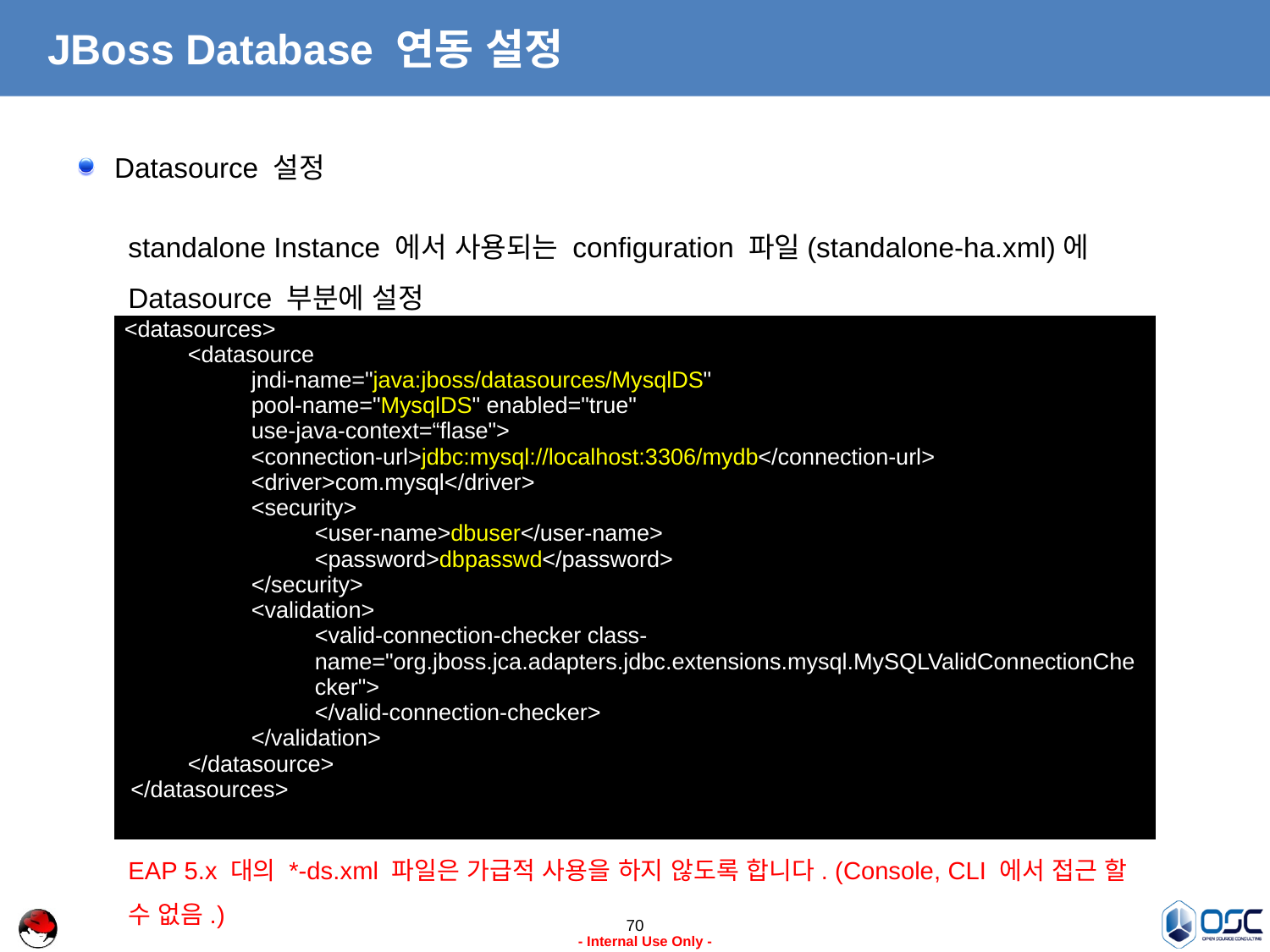

# JBoss Database 연동 설정
Datasource 설정
standalone Instance 에서 사용되는 configuration 파일(standalone-ha.xml)에 Datasource 부분에 설정

EAP 5.x 대의 *-ds.xml 파일은 가급적 사용을 하지 않도록 합니다. (Console, CLI 에서 접근 할 수 없음.)
| <datasources> <datasource jndi-name="java:jboss/datasources/MysqlDS" pool-name="MysqlDS" enabled="true" use-java-context=“flase"> <connection-url>jdbc:mysql://localhost:3306/mydb</connection-url> <driver>com.mysql</driver> <security> <user-name>dbuser</user-name> <password>dbpasswd</password> </security> <validation> <valid-connection-checker class-name="org.jboss.jca.adapters.jdbc.extensions.mysql.MySQLValidConnectionChecker"> </valid-connection-checker> </validation> </datasource> </datasources> |
| --- |